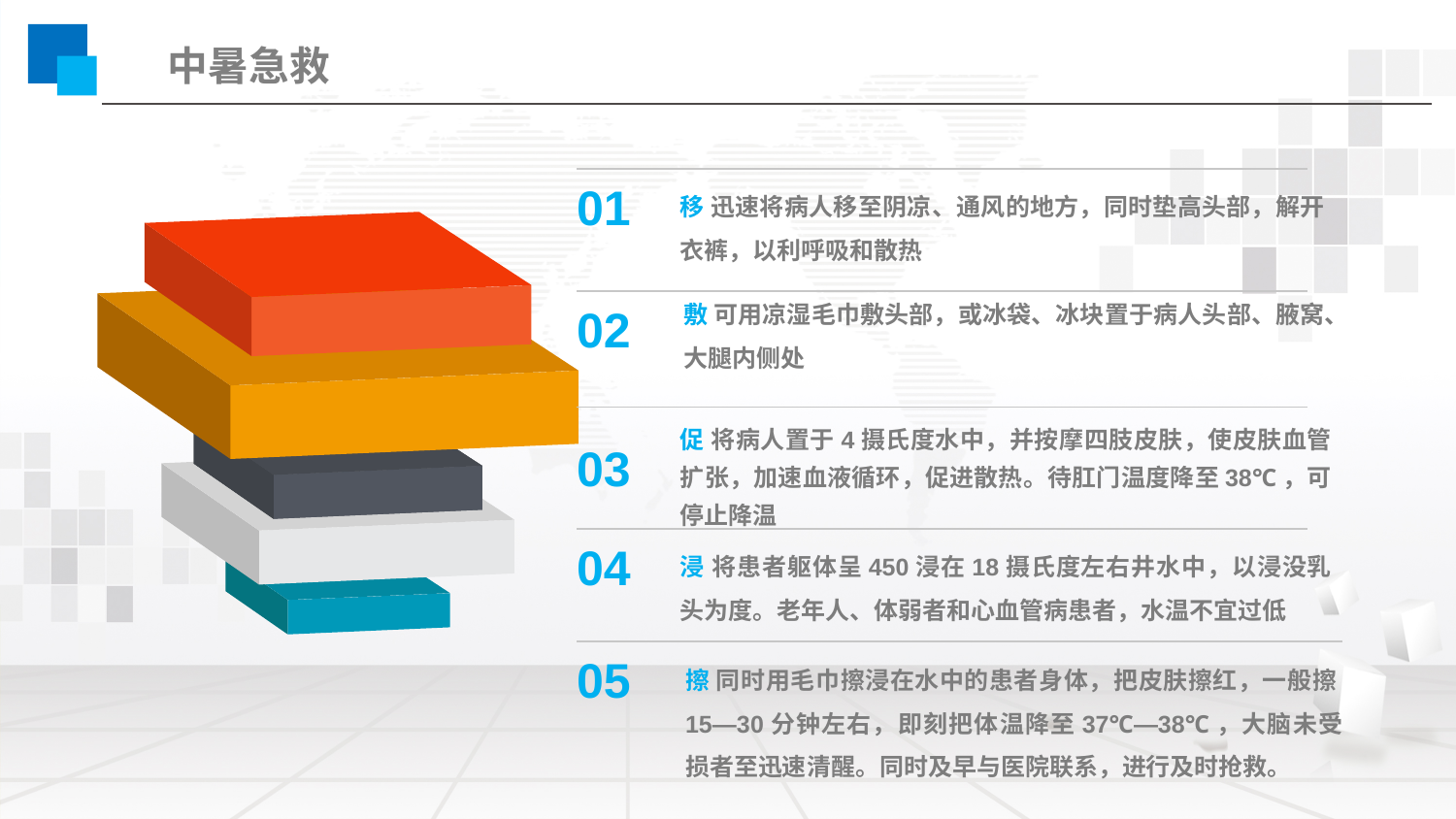

中暑急救
01
移 迅速将病人移至阴凉、通风的地方，同时垫高头部，解开衣裤，以利呼吸和散热

敷 可用凉湿毛巾敷头部，或冰袋、冰块置于病人头部、腋窝、大腿内侧处
02
促 将病人置于4摄氏度水中，并按摩四肢皮肤，使皮肤血管扩张，加速血液循环，促进散热。待肛门温度降至38℃，可停止降温

03
04
浸 将患者躯体呈450浸在18摄氏度左右井水中，以浸没乳头为度。老年人、体弱者和心血管病患者，水温不宜过低

05
擦 同时用毛巾擦浸在水中的患者身体，把皮肤擦红，一般擦15—30分钟左右，即刻把体温降至37℃—38℃，大脑未受损者至迅速清醒。同时及早与医院联系，进行及时抢救。